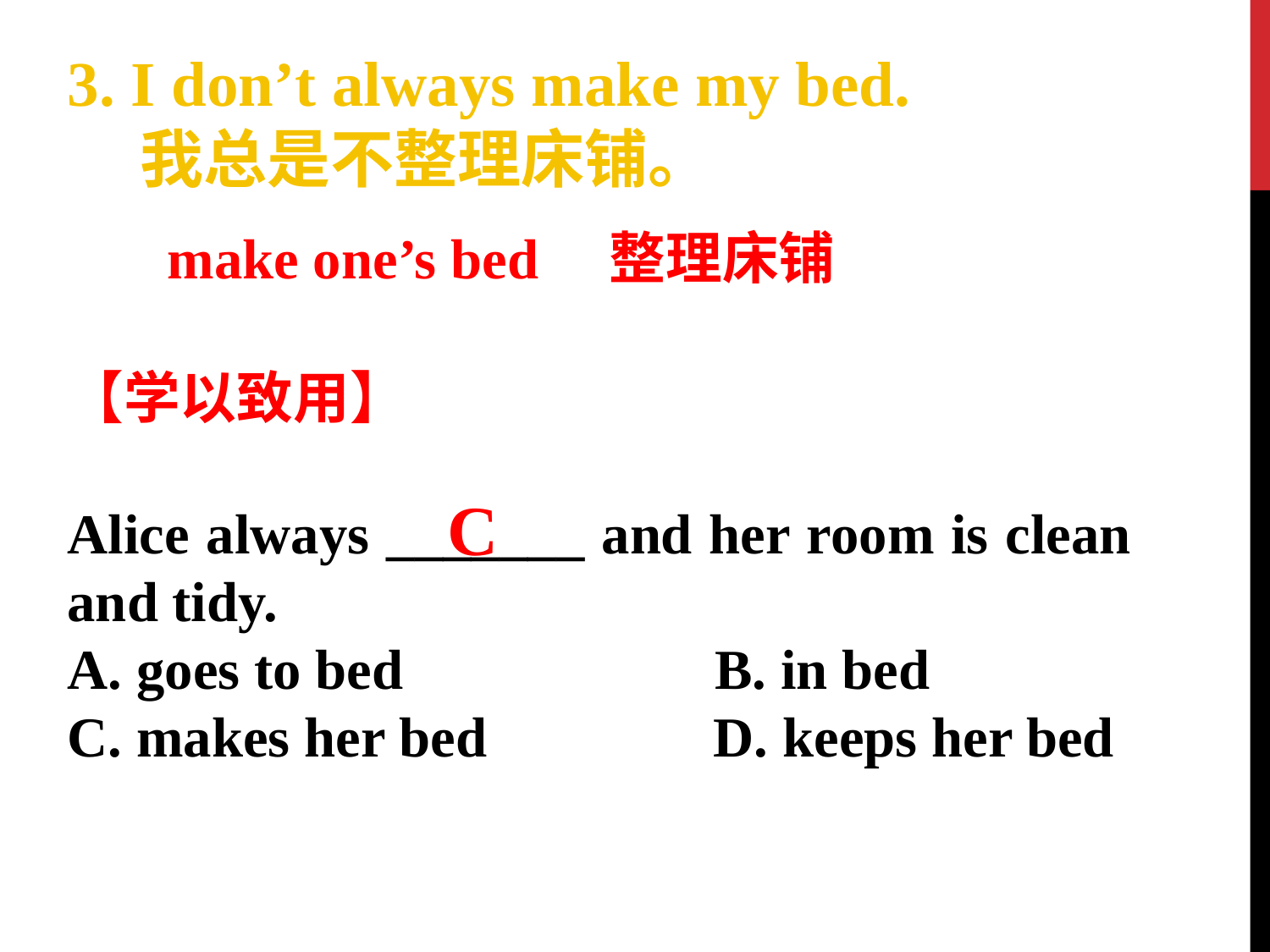

3. I don’t always make my bed.
    我总是不整理床铺。

make one’s bed    整理床铺
【学以致用】

Alice always _______ and her room is clean and tidy.
A. goes to bed                      B. in bed
C. makes her bed                D. keeps her bed
C